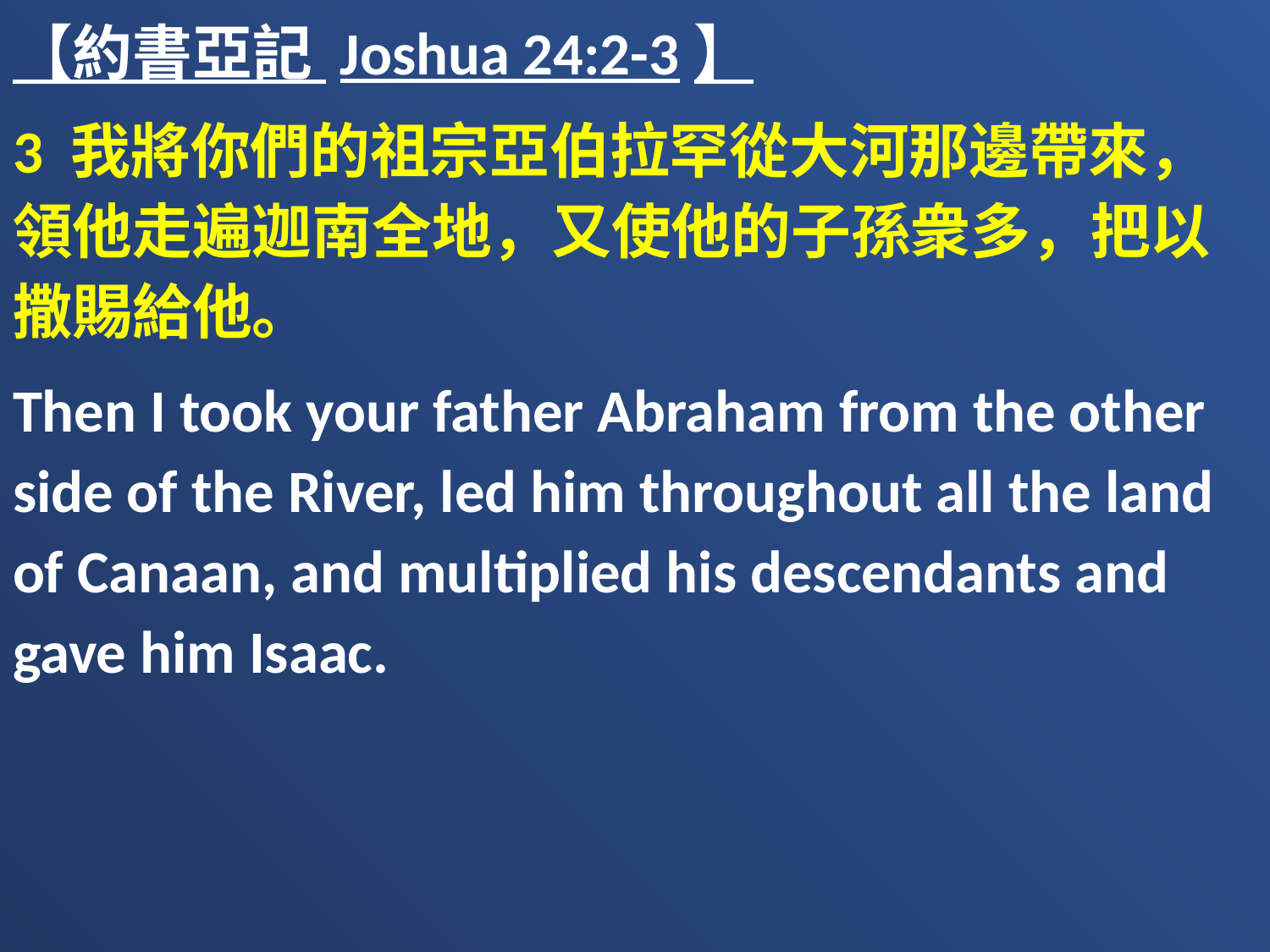

【約書亞記 Joshua 24:2-3】
3 我將你們的祖宗亞伯拉罕從大河那邊帶來，領他走遍迦南全地，又使他的子孫衆多，把以撒賜給他。
Then I took your father Abraham from the other side of the River, led him throughout all the land of Canaan, and multiplied his descendants and gave him Isaac.